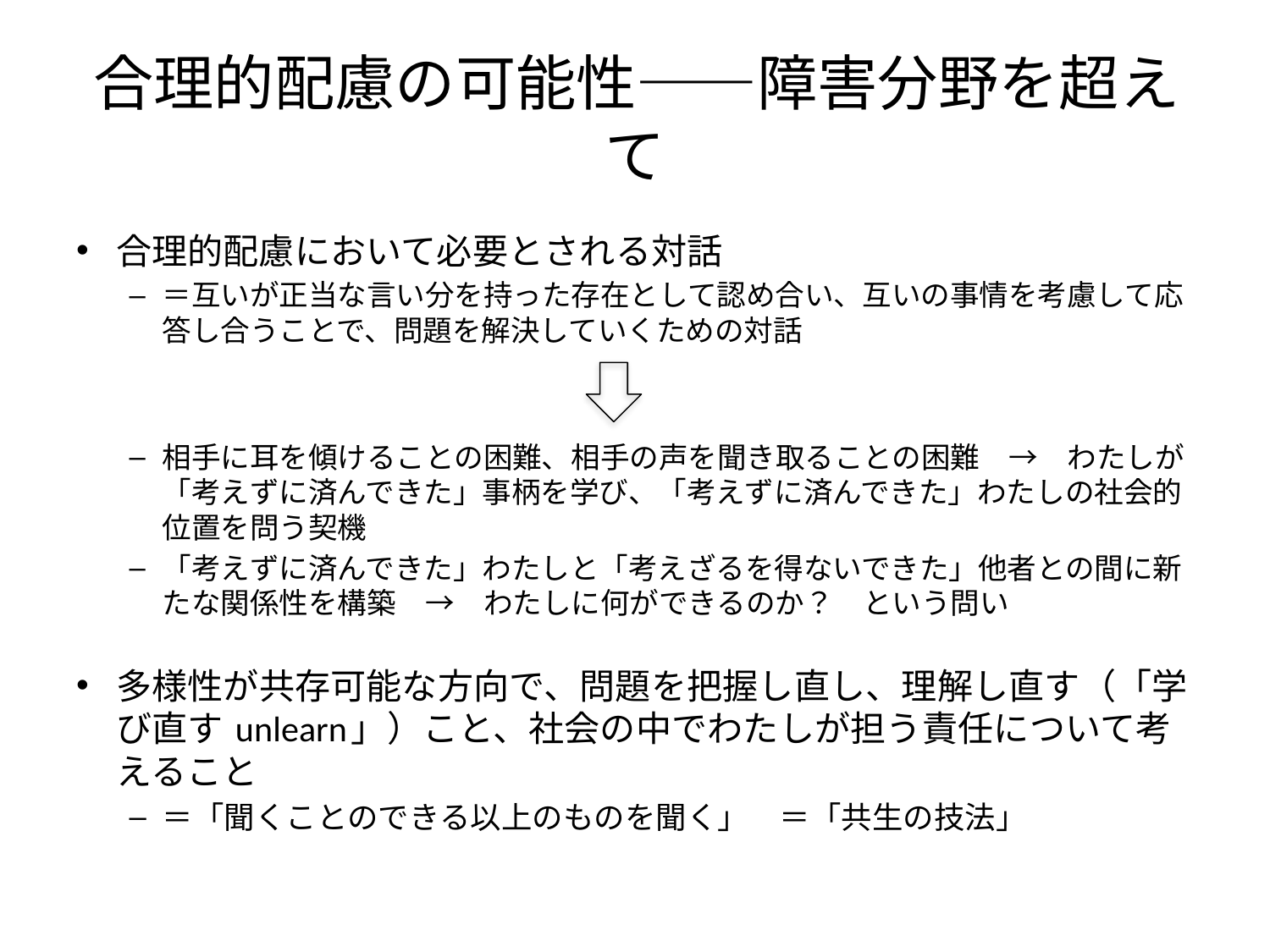

# 合理的配慮の可能性——障害分野を超えて
合理的配慮において必要とされる対話
＝互いが正当な言い分を持った存在として認め合い、互いの事情を考慮して応答し合うことで、問題を解決していくための対話

相手に耳を傾けることの困難、相手の声を聞き取ることの困難　→　わたしが「考えずに済んできた」事柄を学び、「考えずに済んできた」わたしの社会的位置を問う契機
「考えずに済んできた」わたしと「考えざるを得ないできた」他者との間に新たな関係性を構築　→　わたしに何ができるのか？　という問い

多様性が共存可能な方向で、問題を把握し直し、理解し直す（「学び直す unlearn」）こと、社会の中でわたしが担う責任について考えること
＝「聞くことのできる以上のものを聞く」　＝「共生の技法」